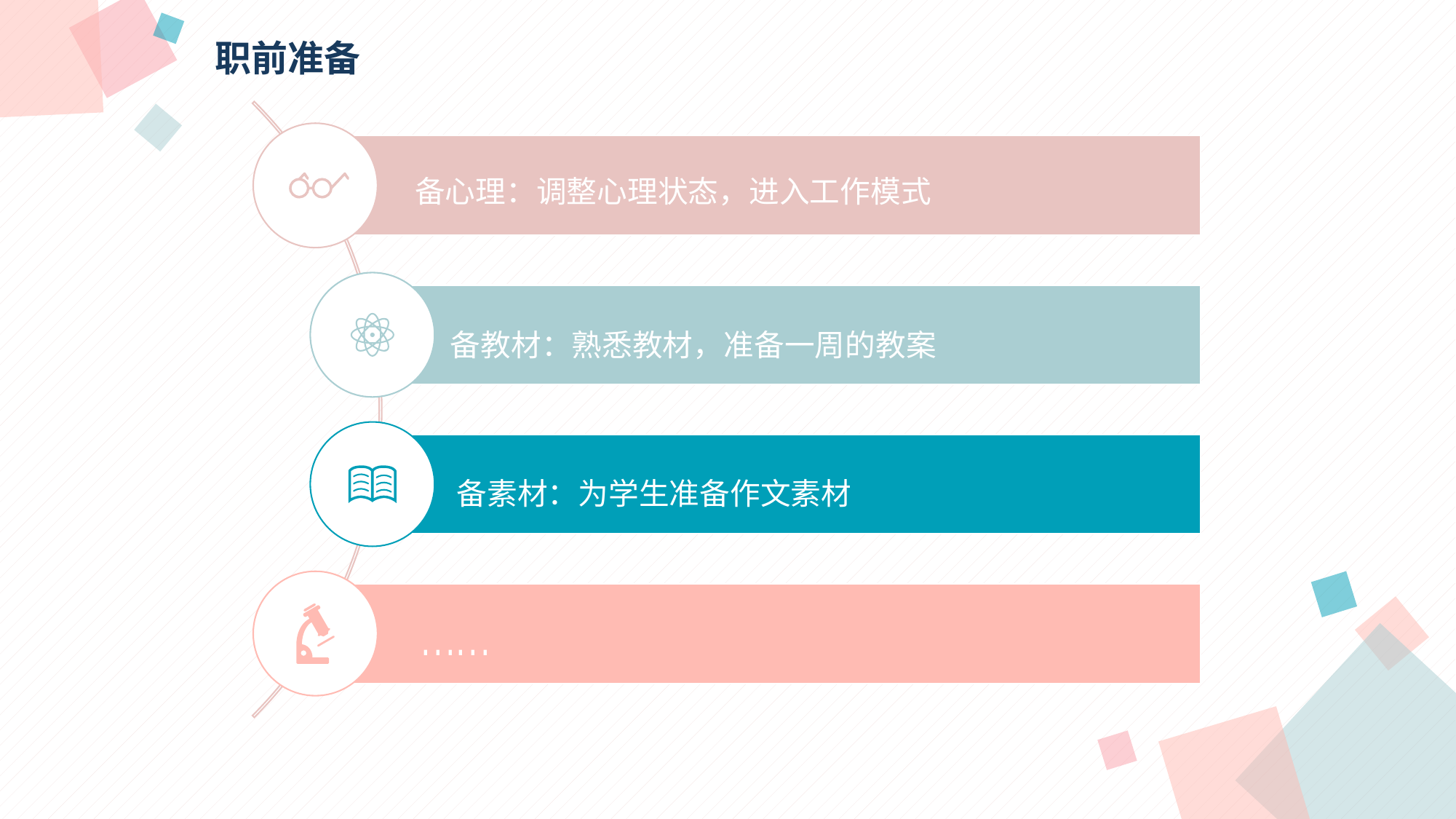

职前准备

备心理：调整心理状态，进入工作模式

备教材：熟悉教材，准备一周的教案

备素材：为学生准备作文素材

……